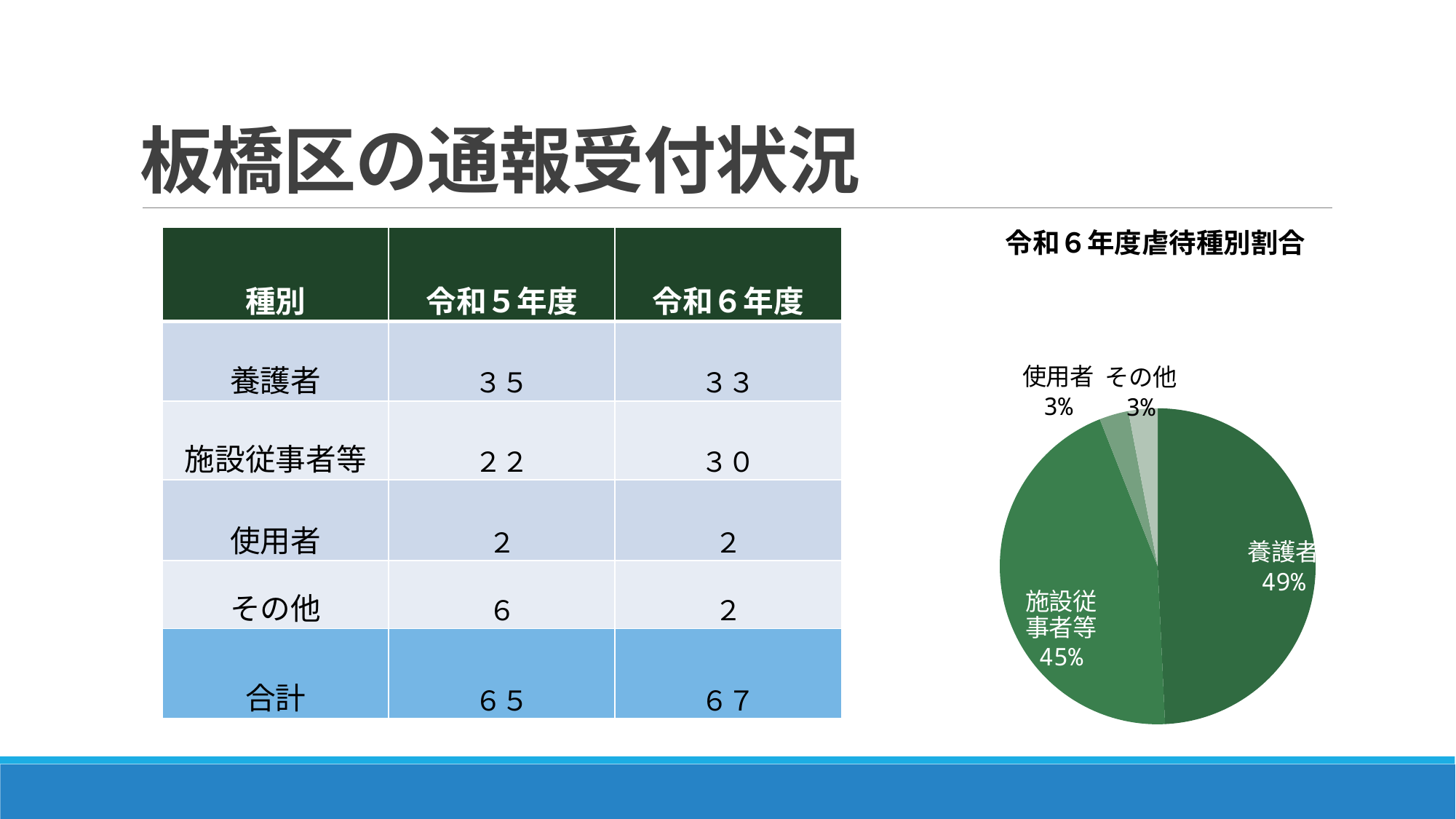

# 板橋区の通報受付状況

### Chart: 令和６年度虐待種別割合

| Category |  |
|---|---|
| 養護者 | 0.4925373134328358 |
| 施設従事者等 | 0.44776119402985076 |
| 使用者 | 0.029850746268656716 |
| その他 | 0.029850746268656716 |
| 種別 | 令和５年度 | 令和６年度 |
| --- | --- | --- |
| 養護者 | ３５ | ３３ |
| 施設従事者等 | ２２ | ３０ |
| 使用者 | ２ | ２ |
| その他 | ６ | ２ |
| 合計 | ６５ | ６７ |